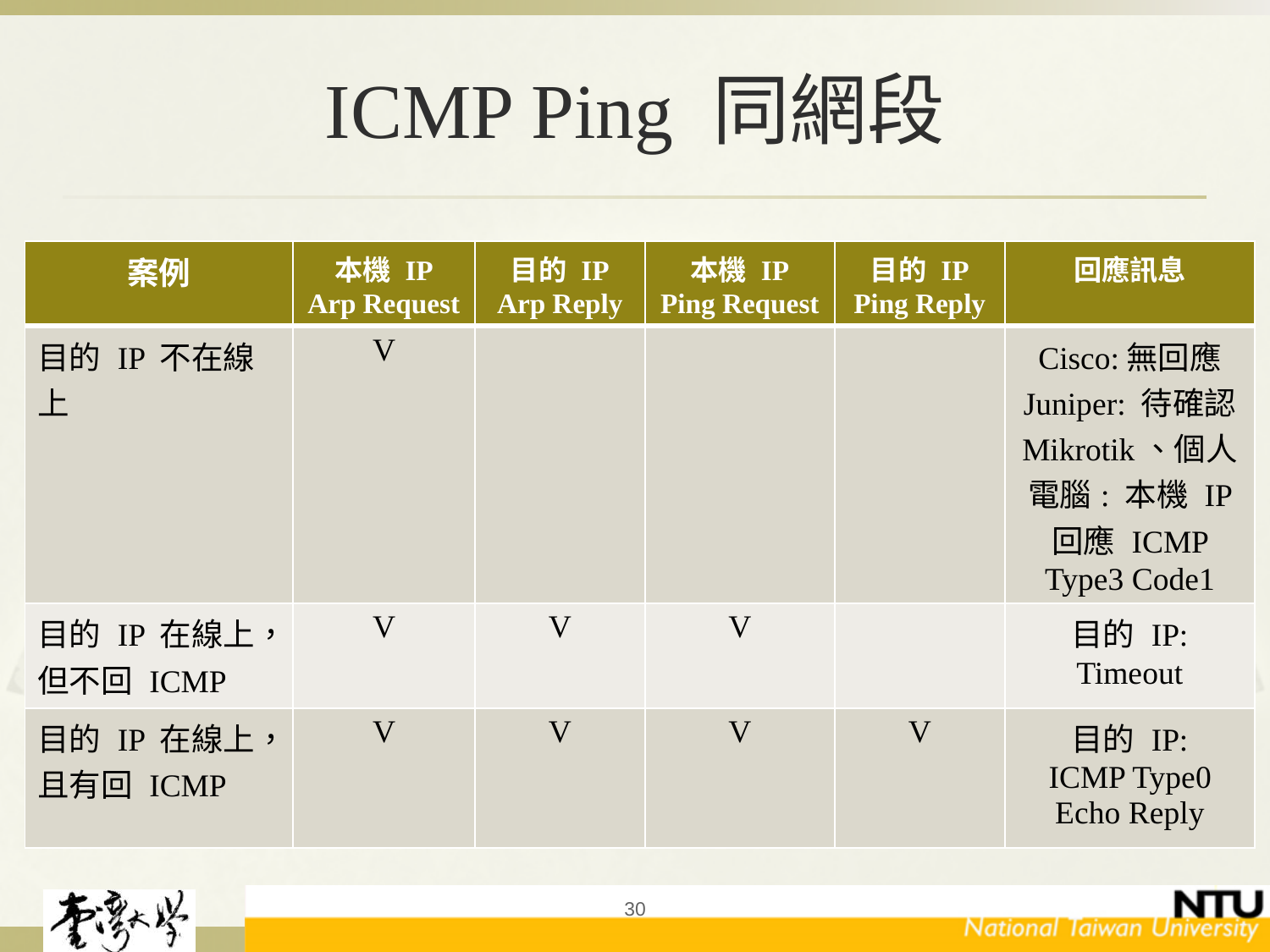

# ICMP Ping 同網段
| 案例 | 本機 IP Arp Request | 目的 IP Arp Reply | 本機 IP Ping Request | 目的 IP Ping Reply | 回應訊息 |
| --- | --- | --- | --- | --- | --- |
| 目的 IP 不在線上 | V |  |  |  | Cisco:無回應 Juniper: 待確認 Mikrotik、個人電腦: 本機 IP 回應 ICMP Type3 Code1 |
| 目的 IP 在線上， 但不回 ICMP | V | V | V |  | 目的 IP: Timeout |
| 目的 IP 在線上， 且有回 ICMP | V | V | V | V | 目的 IP: ICMP Type0 Echo Reply |
30